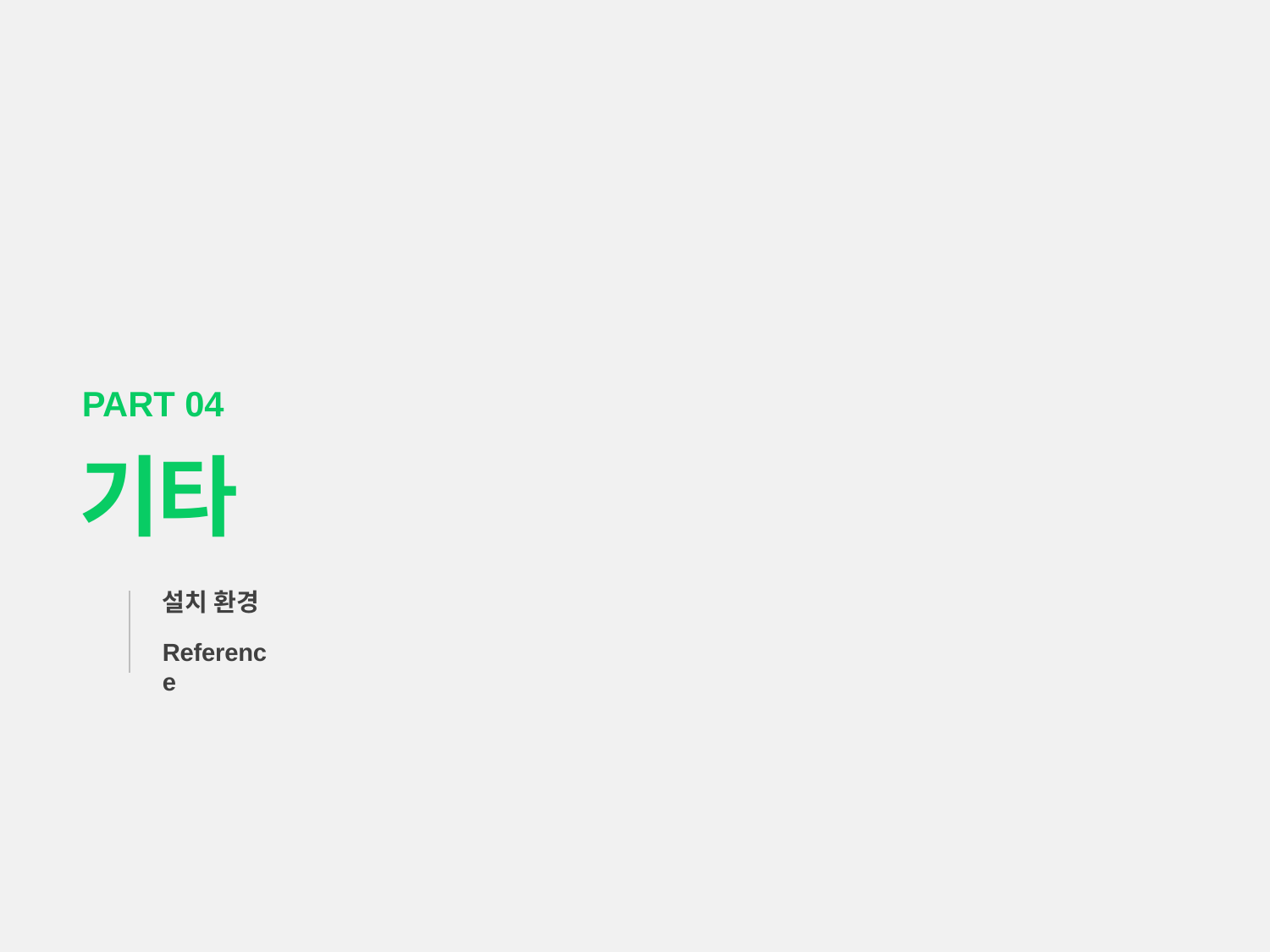

# PART 04
기타
설치 환경

Reference